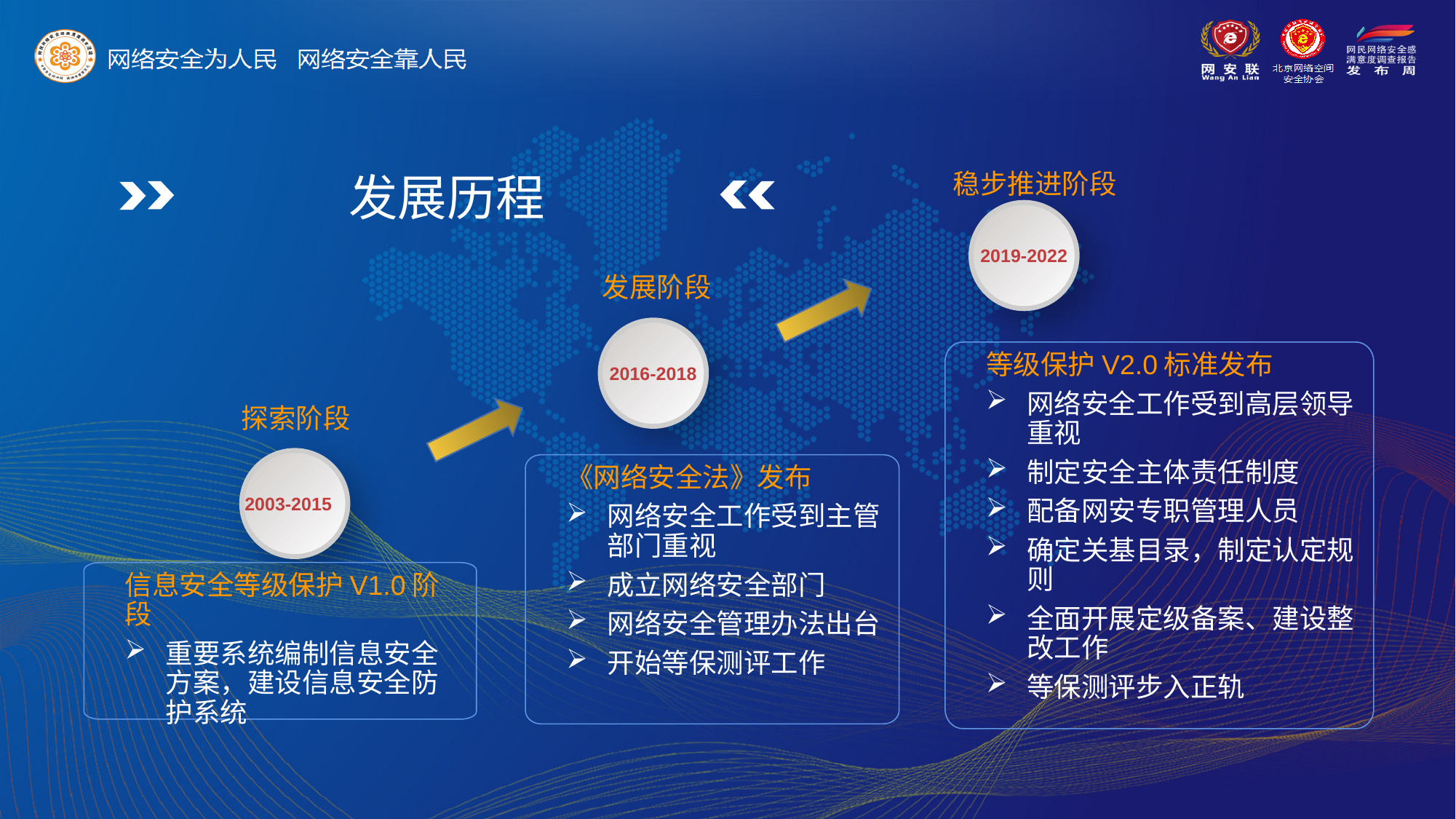

发展历程

稳步推进阶段

2019-2022
发展阶段

等级保护V2.0标准发布
网络安全工作受到高层领导重视
制定安全主体责任制度
配备网安专职管理人员
确定关基目录，制定认定规则
全面开展定级备案、建设整改工作
等保测评步入正轨
2016-2018
探索阶段

《网络安全法》发布
网络安全工作受到主管部门重视
成立网络安全部门
网络安全管理办法出台
开始等保测评工作
2003-2015
信息安全等级保护V1.0阶段
重要系统编制信息安全方案，建设信息安全防护系统